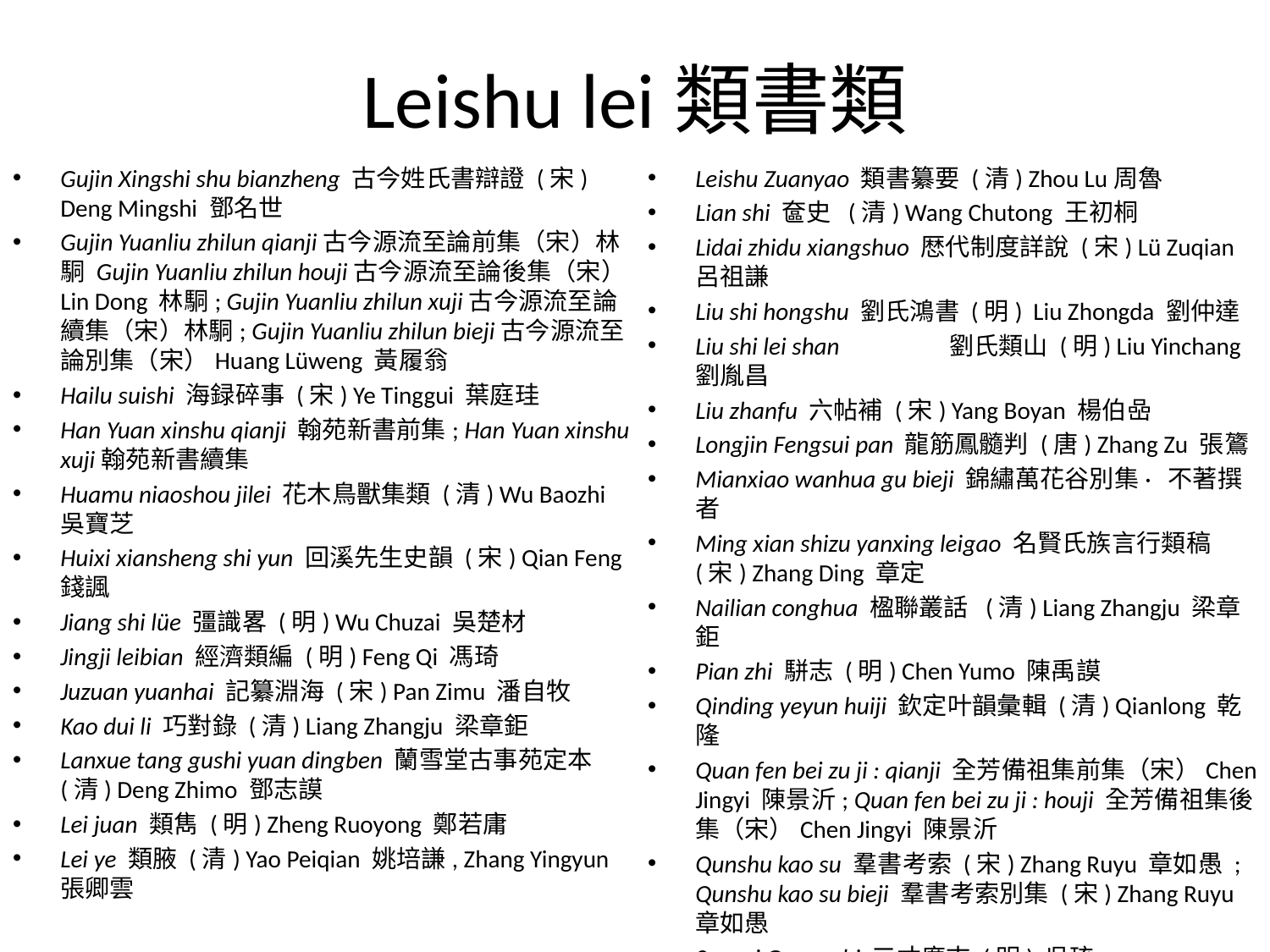

# Leishu lei類書類
Gujin Xingshi shu bianzheng 古今姓氏書辯證 (宋) Deng Mingshi 鄧名世
Gujin Yuanliu zhilun qianji古今源流至論前集（宋）林駧 Gujin Yuanliu zhilun houji古今源流至論後集（宋）Lin Dong 林駧; Gujin Yuanliu zhilun xuji古今源流至論續集（宋）林駧; Gujin Yuanliu zhilun bieji古今源流至論別集（宋）Huang Lüweng 黃履翁
Hailu suishi 海録碎事 (宋) Ye Tinggui 葉庭珪
Han Yuan xinshu qianji 翰苑新書前集; Han Yuan xinshu xuji翰苑新書續集
Huamu niaoshou jilei 花木鳥獸集類 (清) Wu Baozhi 吳寶芝
Huixi xiansheng shi yun 回溪先生史韻 (宋) Qian Feng 錢諷
Jiang shi lüe 彊識畧 (明) Wu Chuzai 吳楚材
Jingji leibian 經濟類編 (明) Feng Qi 馮琦
Juzuan yuanhai 記纂淵海 (宋) Pan Zimu 潘自牧
Kao dui li 巧對錄 (清) Liang Zhangju 梁章鉅
Lanxue tang gushi yuan dingben 蘭雪堂古事苑定本 (清) Deng Zhimo 鄧志謨
Lei juan 類雋 (明) Zheng Ruoyong 鄭若庸
Lei ye 類腋 (清) Yao Peiqian 姚培謙, Zhang Yingyun 張卿雲
Leishu Zuanyao 類書纂要 (清) Zhou Lu周魯
Lian shi 奩史  (清) Wang Chutong 王初桐
Lidai zhidu xiangshuo 厯代制度詳說 (宋) Lü Zuqian 呂祖謙
Liu shi hongshu 劉氏鴻書 (明)  Liu Zhongda 劉仲達
Liu shi lei shan	劉氏類山 (明) Liu Yinchang 劉胤昌
Liu zhanfu 六帖補 (宋) Yang Boyan 楊伯喦
Longjin Fengsui pan 龍筋鳳髓判 (唐) Zhang Zu 張鷟
Mianxiao wanhua gu bieji 錦繡萬花谷別集·  不著撰者
Ming xian shizu yanxing leigao 名賢氏族言行類稿 (宋) Zhang Ding 章定
Nailian conghua 楹聯叢話  (清) Liang Zhangju 梁章鉅
Pian zhi 駢志 (明) Chen Yumo 陳禹謨
Qinding yeyun huiji 欽定叶韻彙輯 (清) Qianlong 乾隆
Quan fen bei zu ji : qianji 全芳備祖集前集（宋）Chen Jingyi 陳景沂; Quan fen bei zu ji : houji 全芳備祖集後集（宋）Chen Jingyi 陳景沂
Qunshu kao su 羣書考索 (宋) Zhang Ruyu 章如愚 ; Qunshu kao su bieji 羣書考索別集 (宋) Zhang Ruyu 章如愚
Sancai Guangzhi 三才廣志 (明) 吳珫
Sancai Tuhui 三才圖會 (明) Wang Qi 王圻 Wang Siyi 王思義